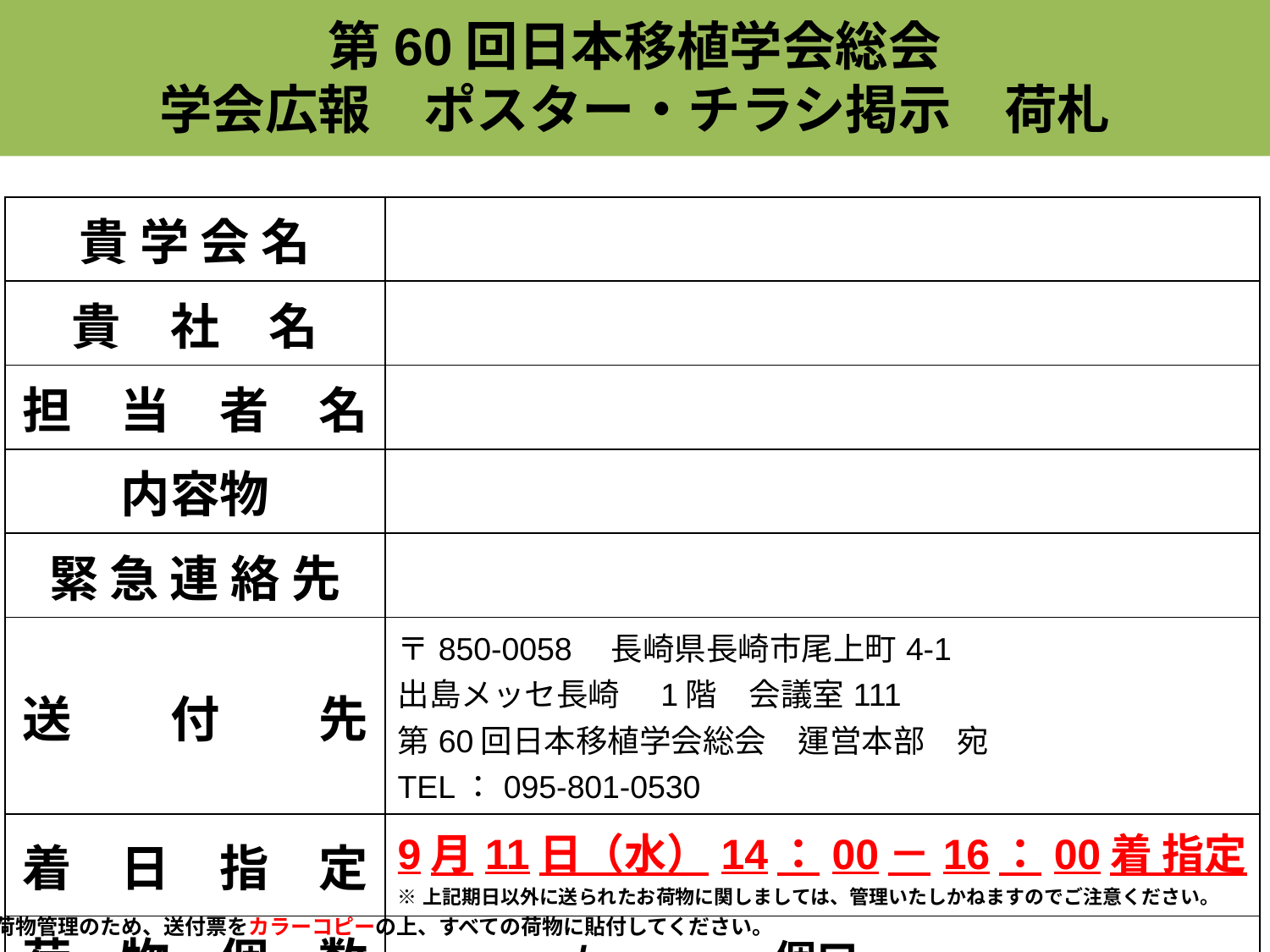

# 第60回日本移植学会総会 学会広報　ポスター・チラシ掲示　荷札
| 貴 学 会 名 |  |
| --- | --- |
| 貴　社　名 |  |
| 担　当　者　名 |  |
| 内容物 |  |
| 緊 急 連 絡 先 |  |
| 送　　付　　先 | 〒850-0058　長崎県長崎市尾上町4-1 出島メッセ長崎　1階　会議室111 第60回日本移植学会総会　運営本部　宛 TEL：095-801-0530 |
| 着　日　指　定 | 9月11日（水）14：00－16：00着 指定 ※上記期日以外に送られたお荷物に関しましては、管理いたしかねますのでご注意ください。 |
| 荷　物　個　数 | / 個口 |
※荷物管理のため、送付票をカラーコピーの上、すべての荷物に貼付してください。